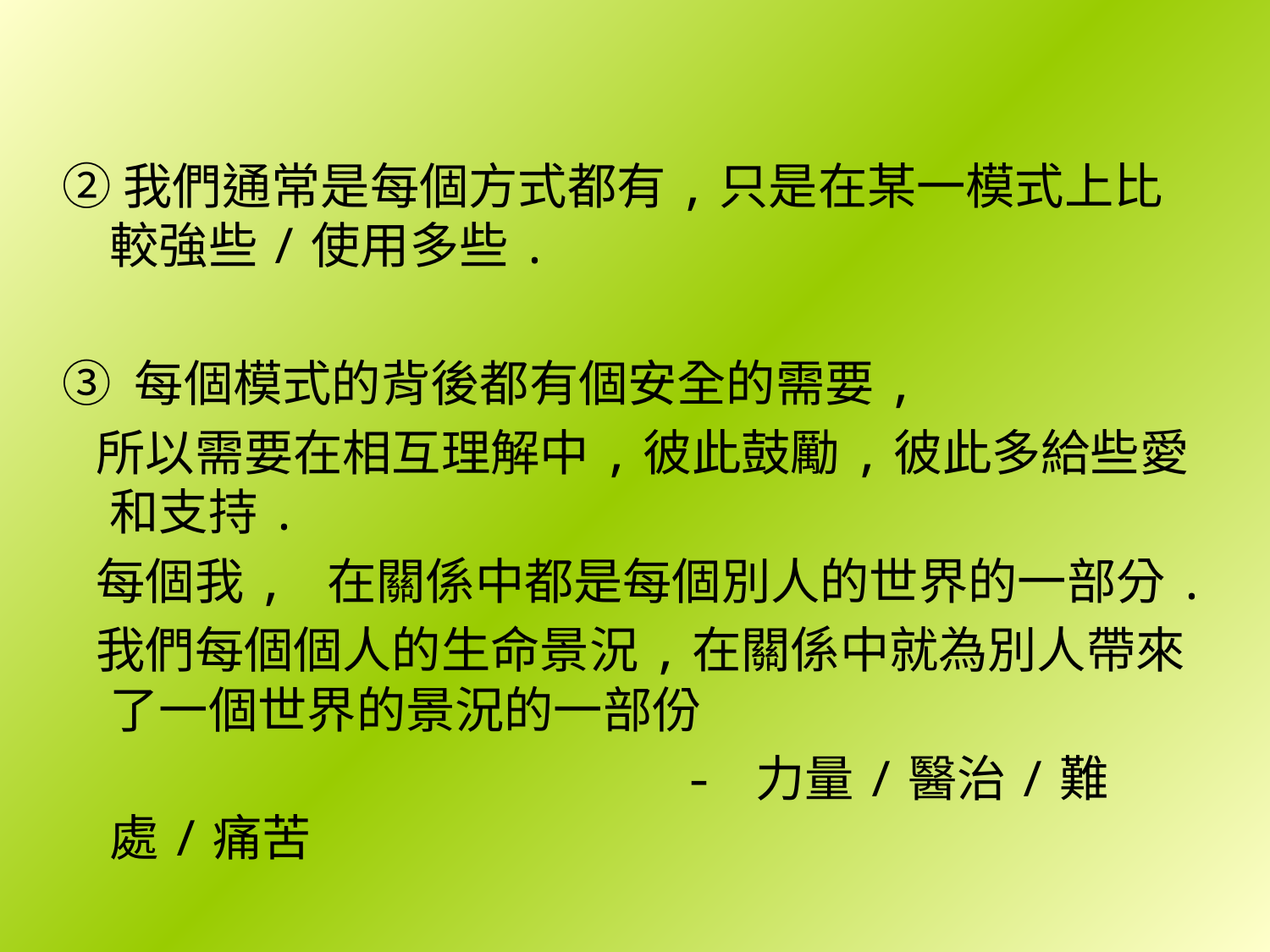

②我們通常是每個方式都有,只是在某一模式上比較強些/使用多些.

③ 每個模式的背後都有個安全的需要,
  所以需要在相互理解中,彼此鼓勵,彼此多給些愛和支持.
  每個我, 在關係中都是每個別人的世界的一部分.
  我們每個個人的生命景況,在關係中就為別人帶來了一個世界的景況的一部份
                     - 力量/醫治/難處/痛苦